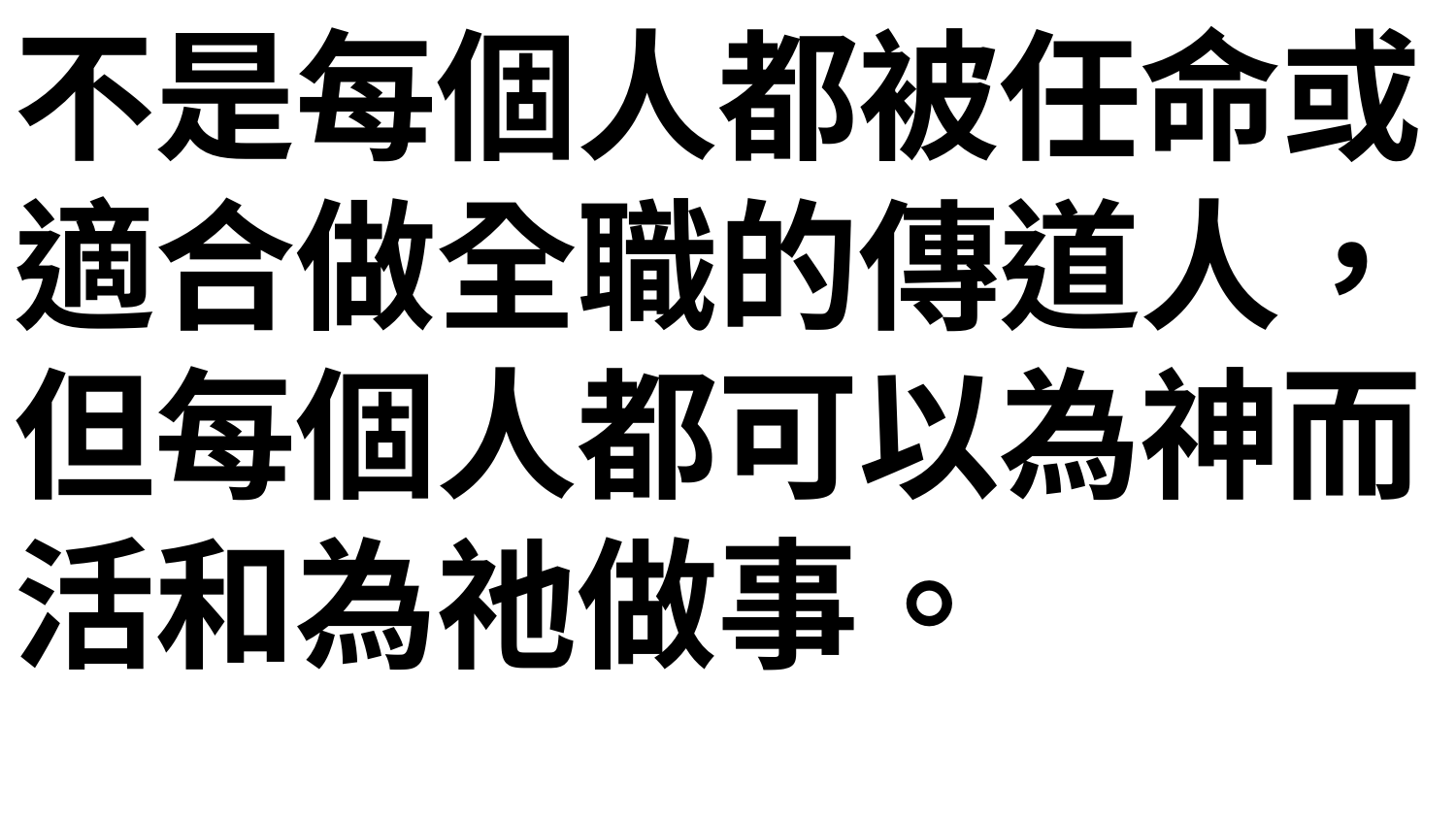

不是每個人都被任命或適合做全職的傳道人，但每個人都可以為神而活和為祂做事。